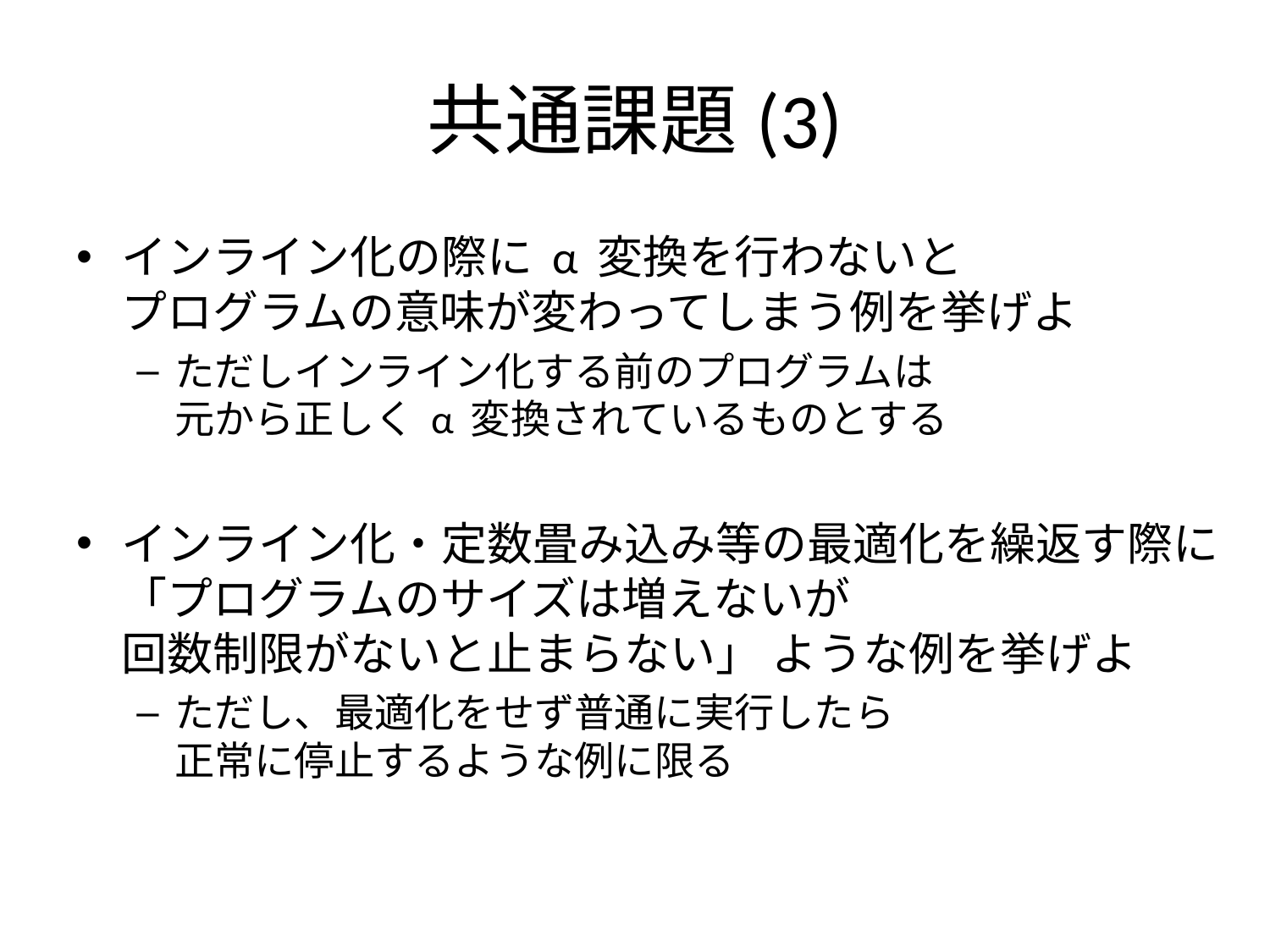

# 共通課題(3)
インライン化の際に α 変換を行わないと
プログラムの意味が変わってしまう例を挙げよ
ただしインライン化する前のプログラムは
元から正しく α 変換されているものとする

インライン化・定数畳み込み等の最適化を繰返す際に
「プログラムのサイズは増えないが
回数制限がないと止まらない」 ような例を挙げよ
ただし、最適化をせず普通に実行したら
正常に停止するような例に限る